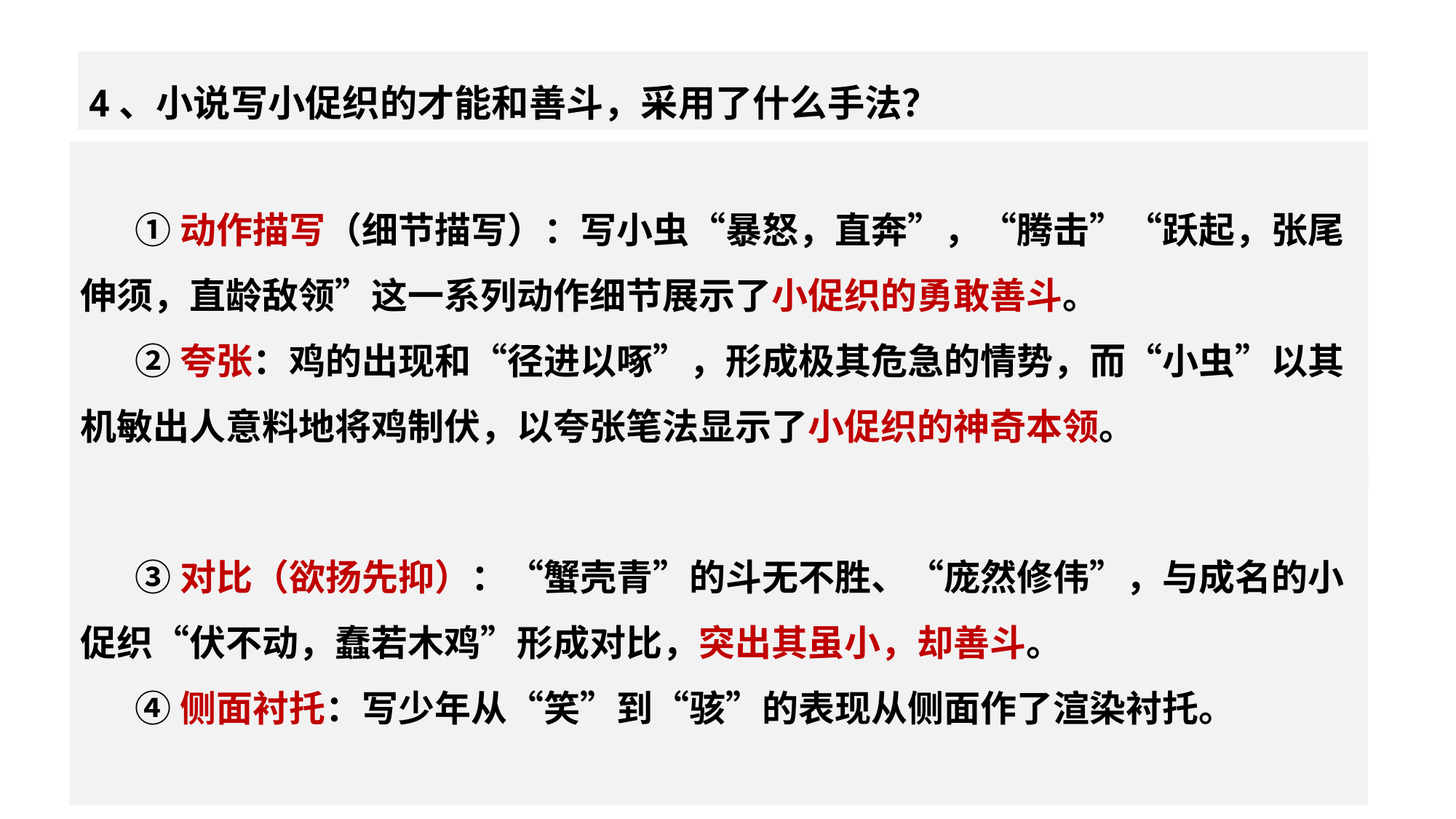

4、小说写小促织的才能和善斗，采用了什么手法？
①动作描写（细节描写）：写小虫“暴怒，直奔”，“腾击”“跃起，张尾伸须，直龄敌领”这一系列动作细节展示了小促织的勇敢善斗。
②夸张：鸡的出现和“径进以啄”，形成极其危急的情势，而“小虫”以其机敏出人意料地将鸡制伏，以夸张笔法显示了小促织的神奇本领。
③对比（欲扬先抑）：“蟹壳青”的斗无不胜、“庞然修伟”，与成名的小促织“伏不动，蠢若木鸡”形成对比，突出其虽小，却善斗。
④侧面衬托：写少年从“笑”到“骇”的表现从侧面作了渲染衬托。